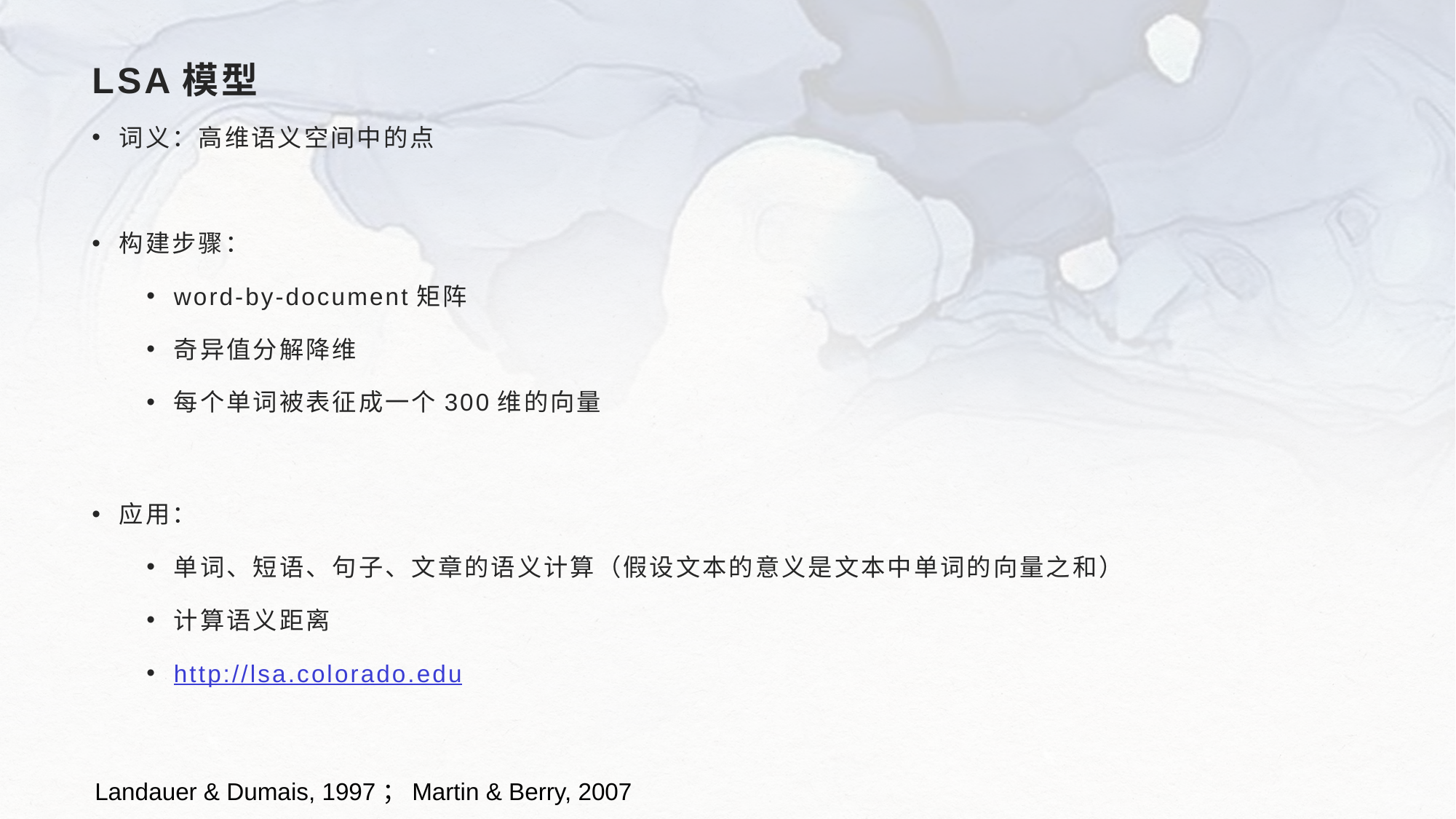

# LSA模型
词义：高维语义空间中的点

构建步骤：
word-by-document矩阵
奇异值分解降维
每个单词被表征成一个300维的向量

应用：
单词、短语、句子、文章的语义计算（假设文本的意义是文本中单词的向量之和）
计算语义距离
http://lsa.colorado.edu

Landauer & Dumais, 1997；Martin & Berry, 2007